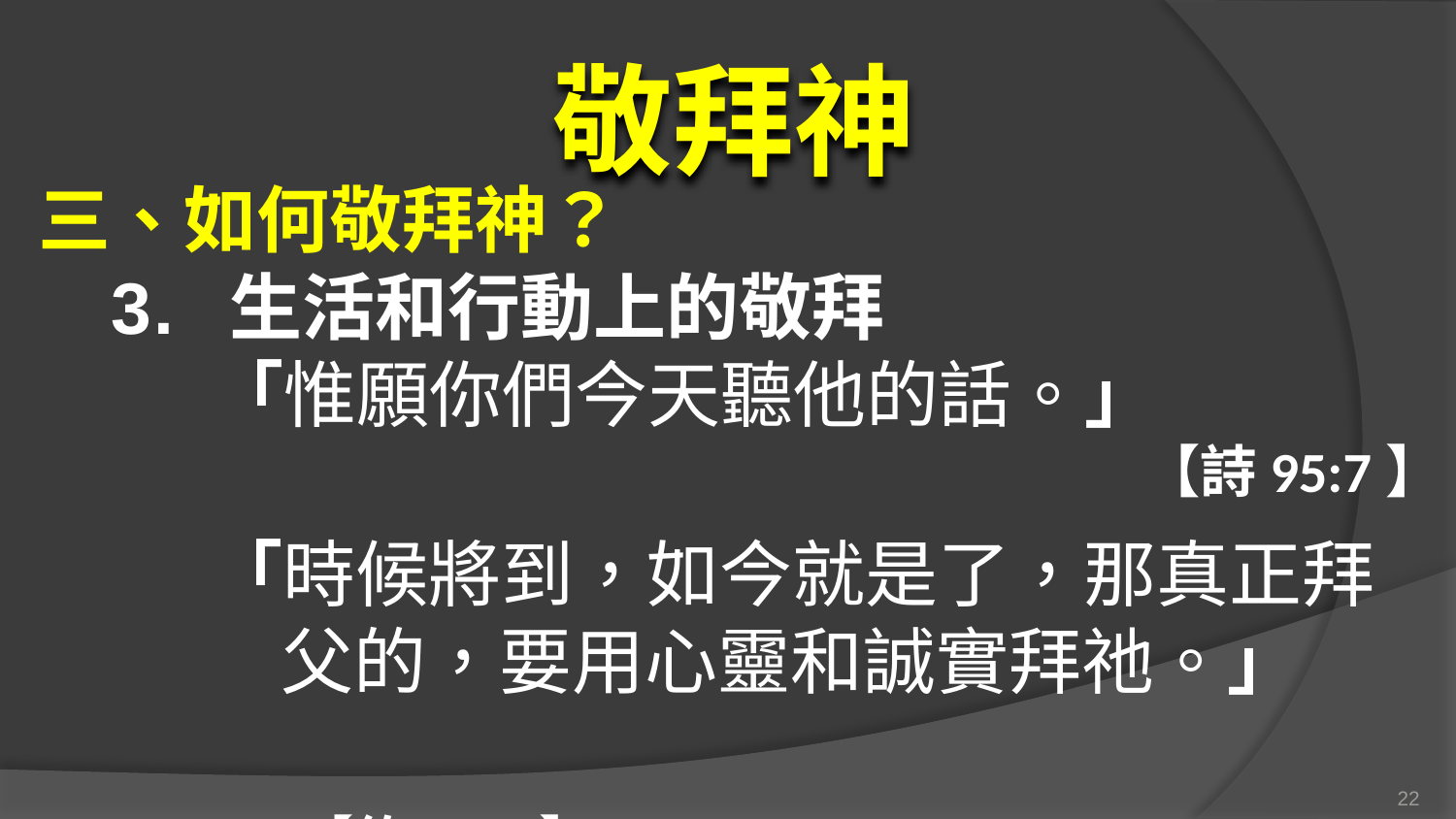

敬拜神
三、如何敬拜神？
生活和行動上的敬拜
「惟願你們今天聽他的話。」
【詩95:7】

「時候將到，如今就是了，那真正拜父的，要用心靈和誠實拜祂。」			                                             【約4:23】

22